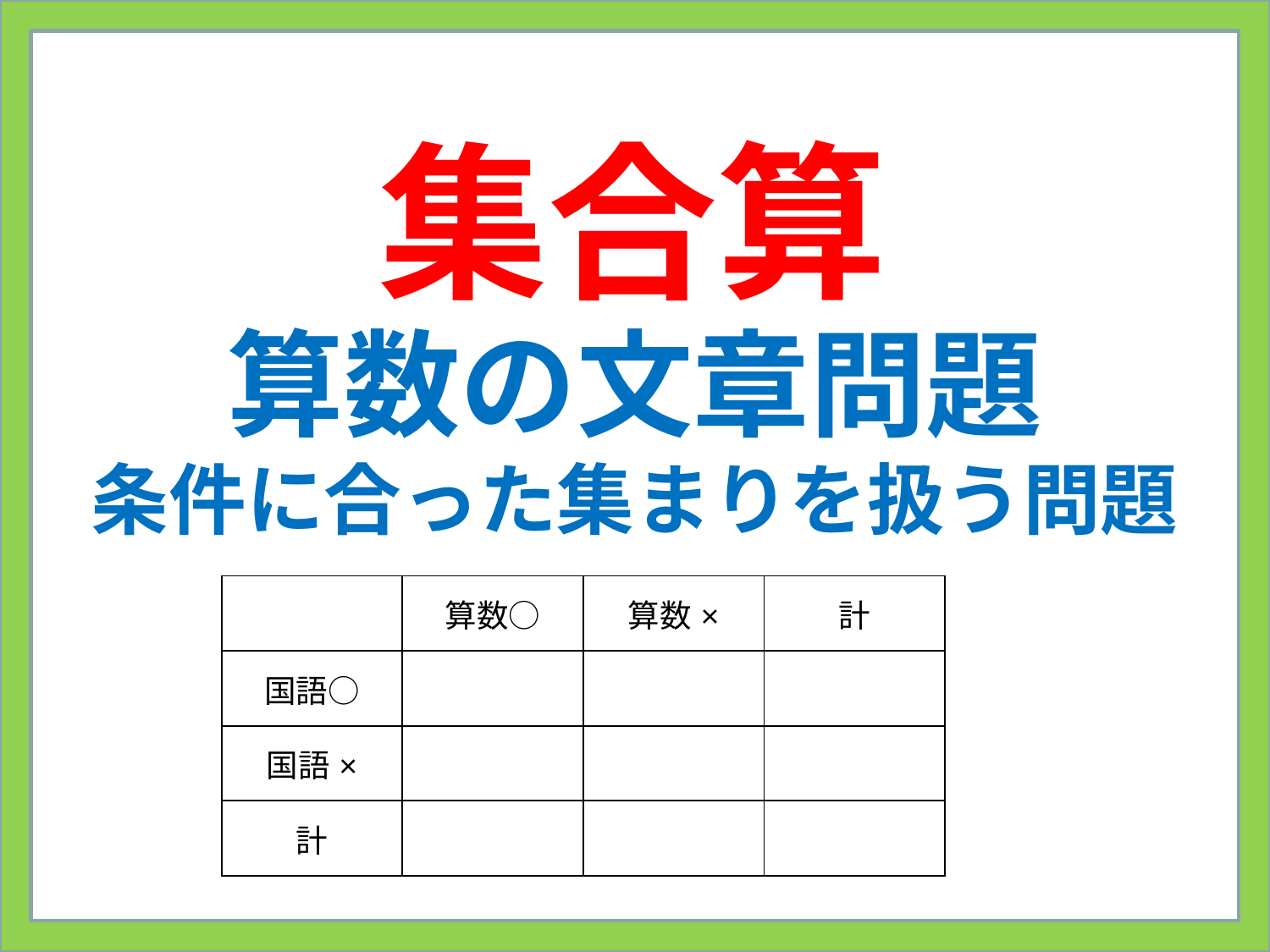

# 集合算
算数の文章問題
条件に合った集まりを扱う問題
|  | 算数○ | 算数× | 計 |
| --- | --- | --- | --- |
| 国語○ |  |  |  |
| 国語× |  |  |  |
| 計 |  |  |  |